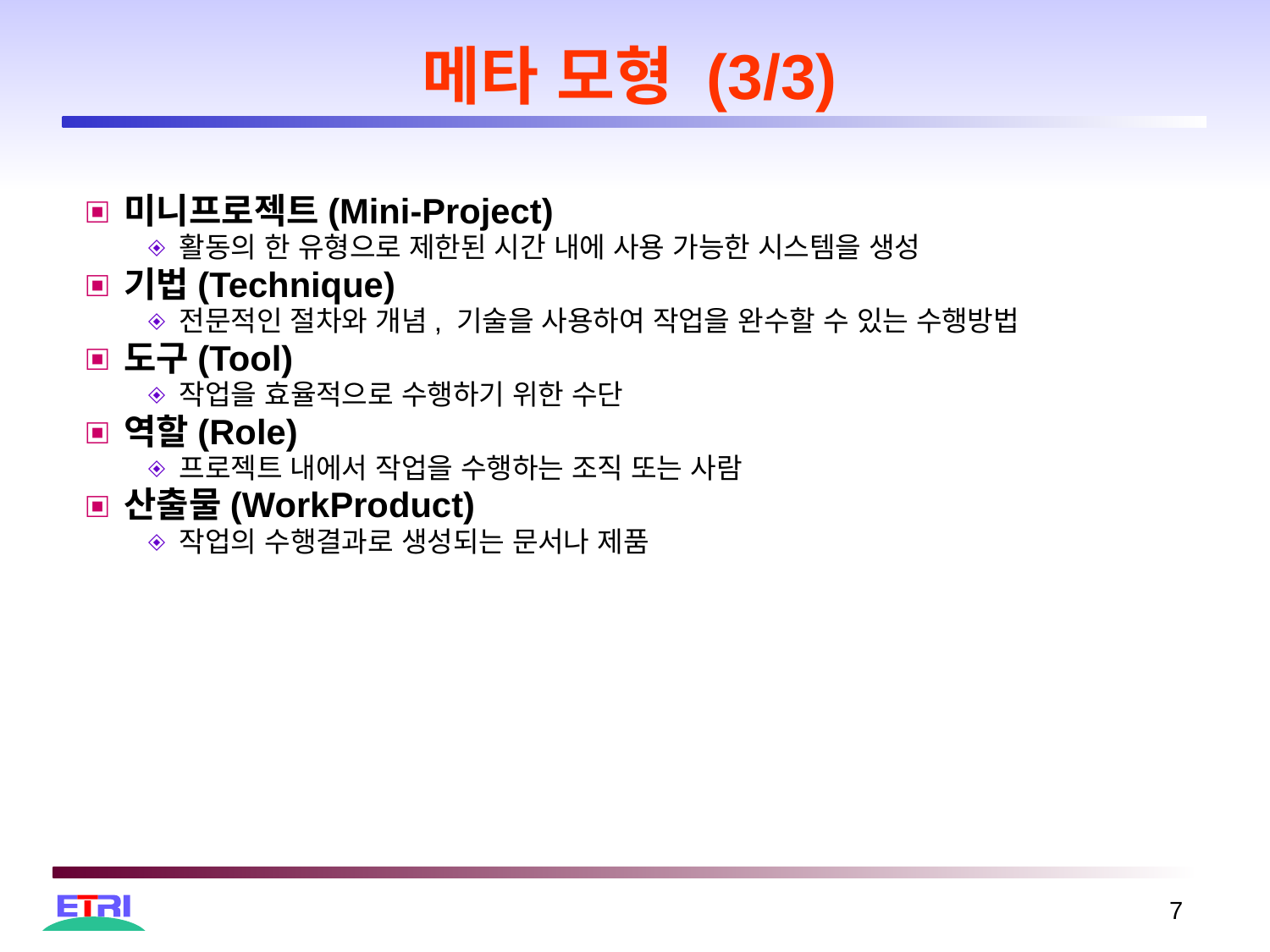

# 메타 모형 (3/3)
미니프로젝트(Mini-Project)
활동의 한 유형으로 제한된 시간 내에 사용 가능한 시스템을 생성
기법(Technique)
전문적인 절차와 개념, 기술을 사용하여 작업을 완수할 수 있는 수행방법
도구(Tool)
작업을 효율적으로 수행하기 위한 수단
역할(Role)
프로젝트 내에서 작업을 수행하는 조직 또는 사람
산출물(WorkProduct)
작업의 수행결과로 생성되는 문서나 제품

7